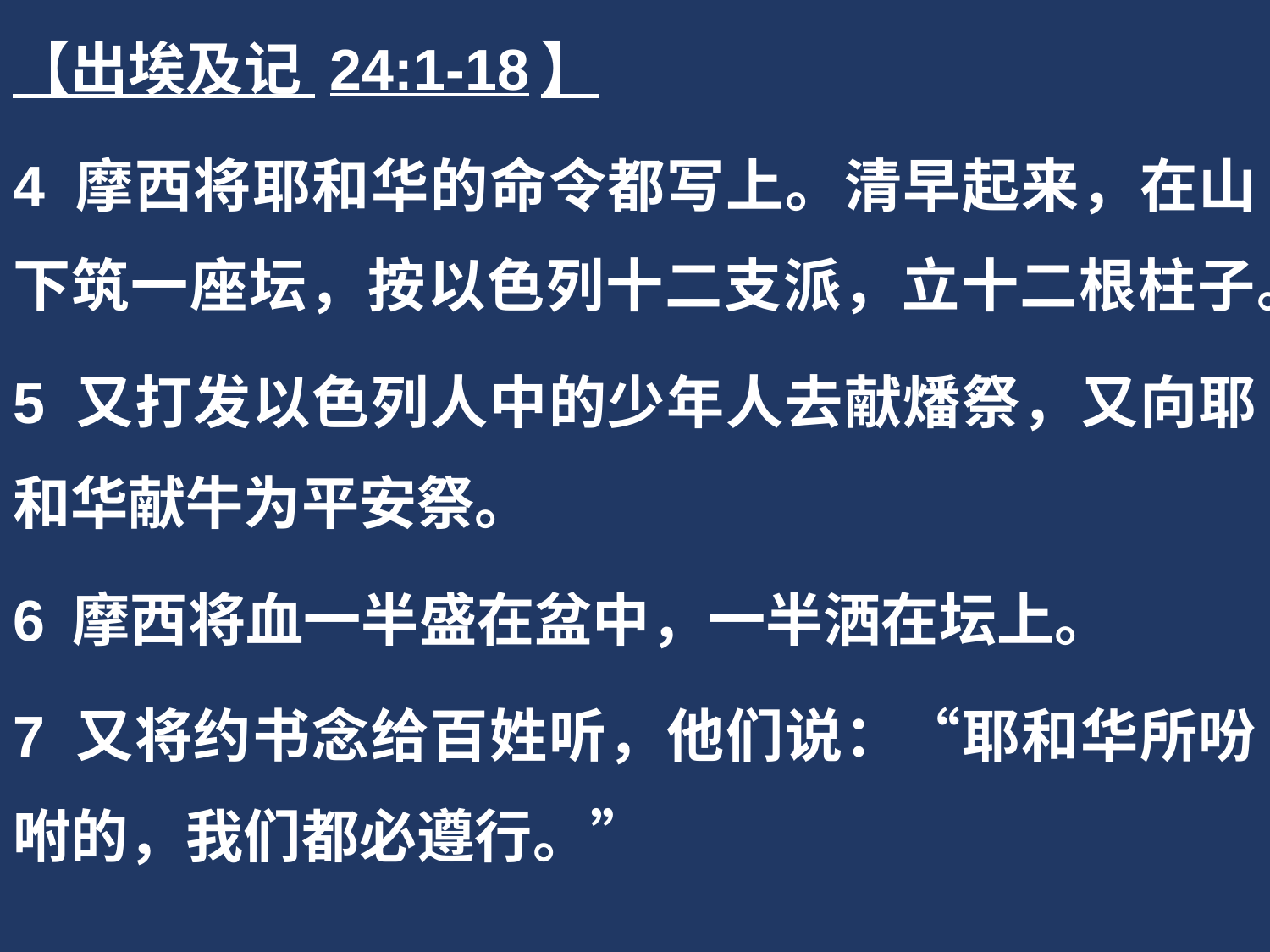

【出埃及记 24:1-18】
4 摩西将耶和华的命令都写上。清早起来，在山下筑一座坛，按以色列十二支派，立十二根柱子。
5 又打发以色列人中的少年人去献燔祭，又向耶和华献牛为平安祭。
6 摩西将血一半盛在盆中，一半洒在坛上。
7 又将约书念给百姓听，他们说：“耶和华所吩咐的，我们都必遵行。”